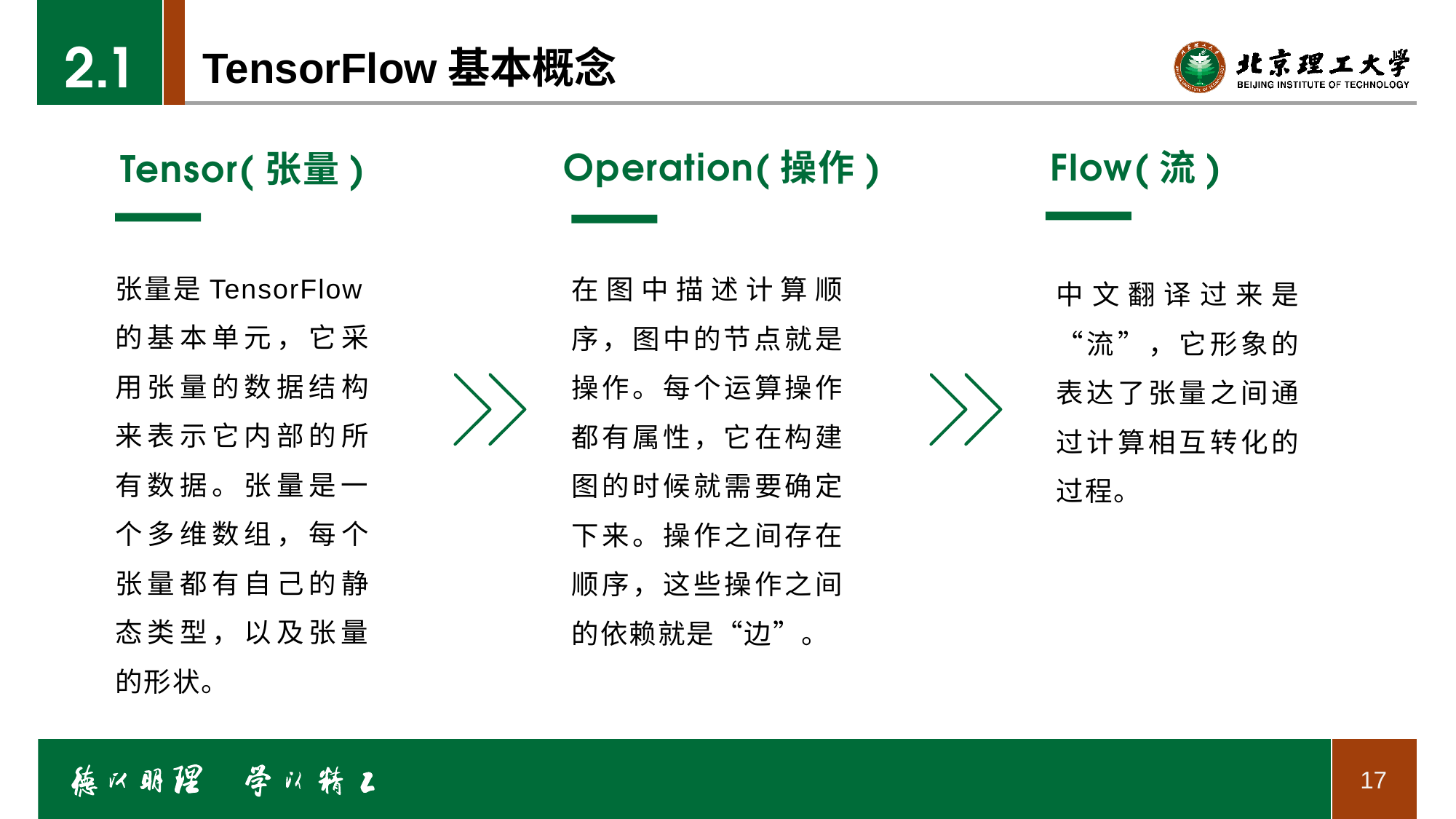

2.1
# TensorFlow基本概念
Operation(操作)

在图中描述计算顺序，图中的节点就是操作。每个运算操作都有属性，它在构建图的时候就需要确定下来。操作之间存在顺序，这些操作之间的依赖就是“边”。
Flow(流)

Tensor(张量)

张量是TensorFlow的基本单元，它采用张量的数据结构来表示它内部的所有数据。张量是一个多维数组，每个张量都有自己的静态类型，以及张量的形状。
中文翻译过来是“流”，它形象的表达了张量之间通过计算相互转化的过程。